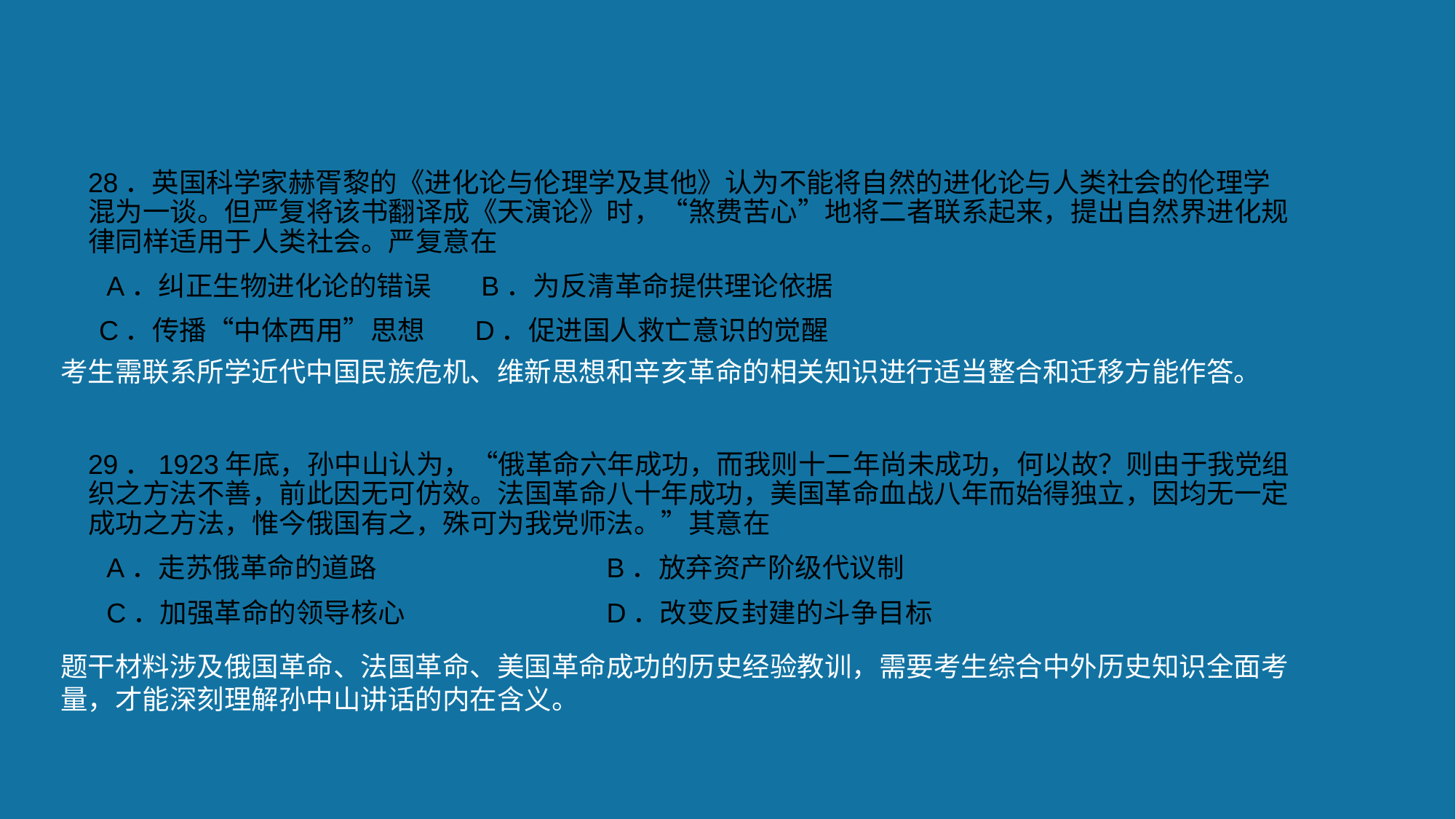

28．英国科学家赫胥黎的《进化论与伦理学及其他》认为不能将自然的进化论与人类社会的伦理学混为一谈。但严复将该书翻译成《天演论》时，“煞费苦心”地将二者联系起来，提出自然界进化规律同样适用于人类社会。严复意在
      A．纠正生物进化论的错误       B．为反清革命提供理论依据
     C．传播“中体西用”思想       D．促进国人救亡意识的觉醒

29．1923年底，孙中山认为，“俄革命六年成功，而我则十二年尚未成功，何以故？则由于我党组织之方法不善，前此因无可仿效。法国革命八十年成功，美国革命血战八年而始得独立，因均无一定成功之方法，惟今俄国有之，殊可为我党师法。”其意在
      A．走苏俄革命的道路			B．放弃资产阶级代议制
      C．加强革命的领导核心		D．改变反封建的斗争目标

考生需联系所学近代中国民族危机、维新思想和辛亥革命的相关知识进行适当整合和迁移方能作答。
题干材料涉及俄国革命、法国革命、美国革命成功的历史经验教训，需要考生综合中外历史知识全面考量，才能深刻理解孙中山讲话的内在含义。